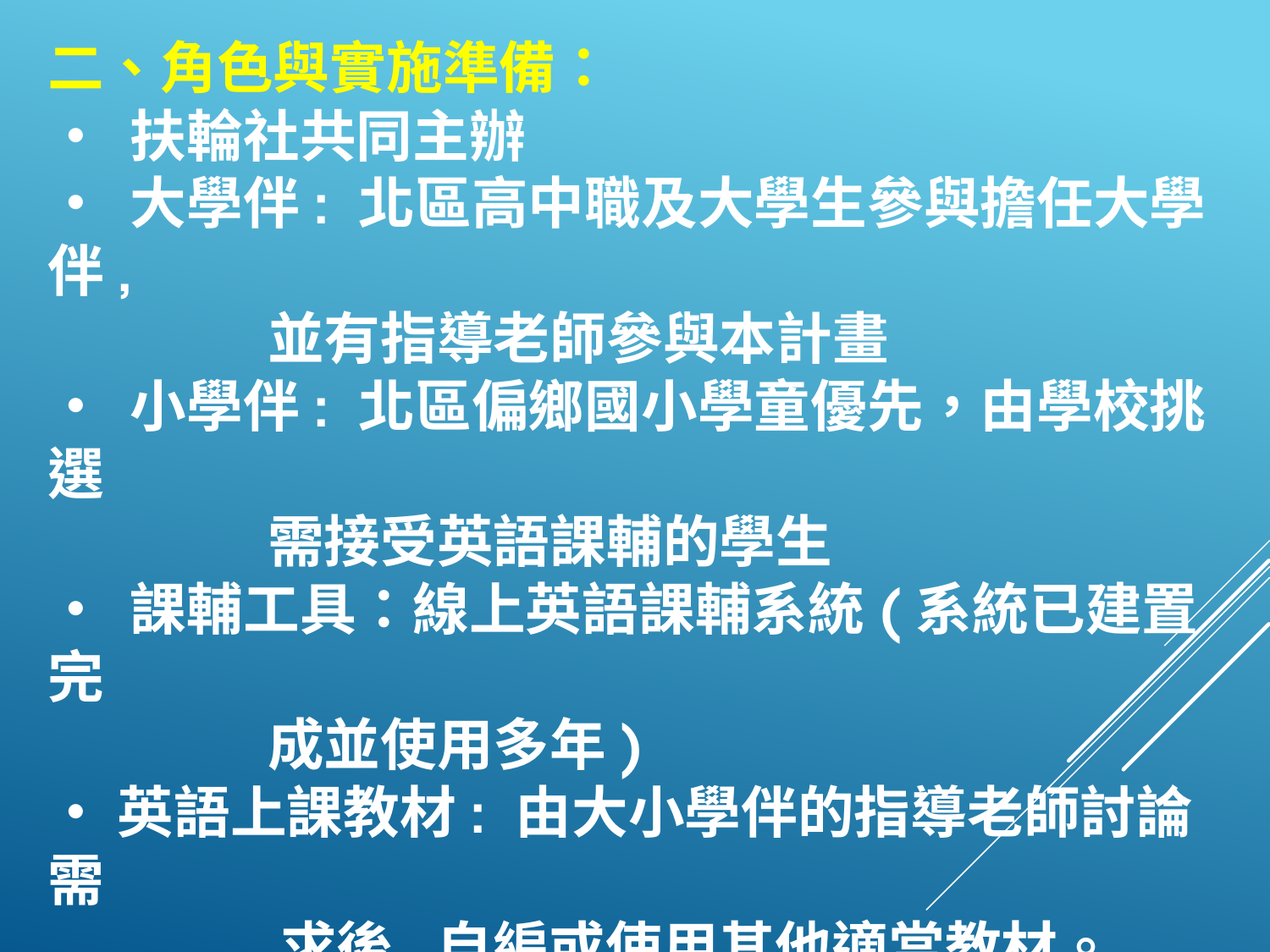

二、角色與實施準備：
• 扶輪社共同主辦
• 大學伴: 北區高中職及大學生參與擔任大學伴,
                並有指導老師參與本計畫
• 小學伴: 北區偏鄉國小學童優先，由學校挑選
                需接受英語課輔的學生
• 課輔工具：線上英語課輔系統(系統已建置完
                成並使用多年)
•英語上課教材: 由大小學伴的指導老師討論需
                 求後,自編或使用其他適當教材。
• 課輔頻率: 每週至少一堂課的時間（由大小學
                 伴協調）